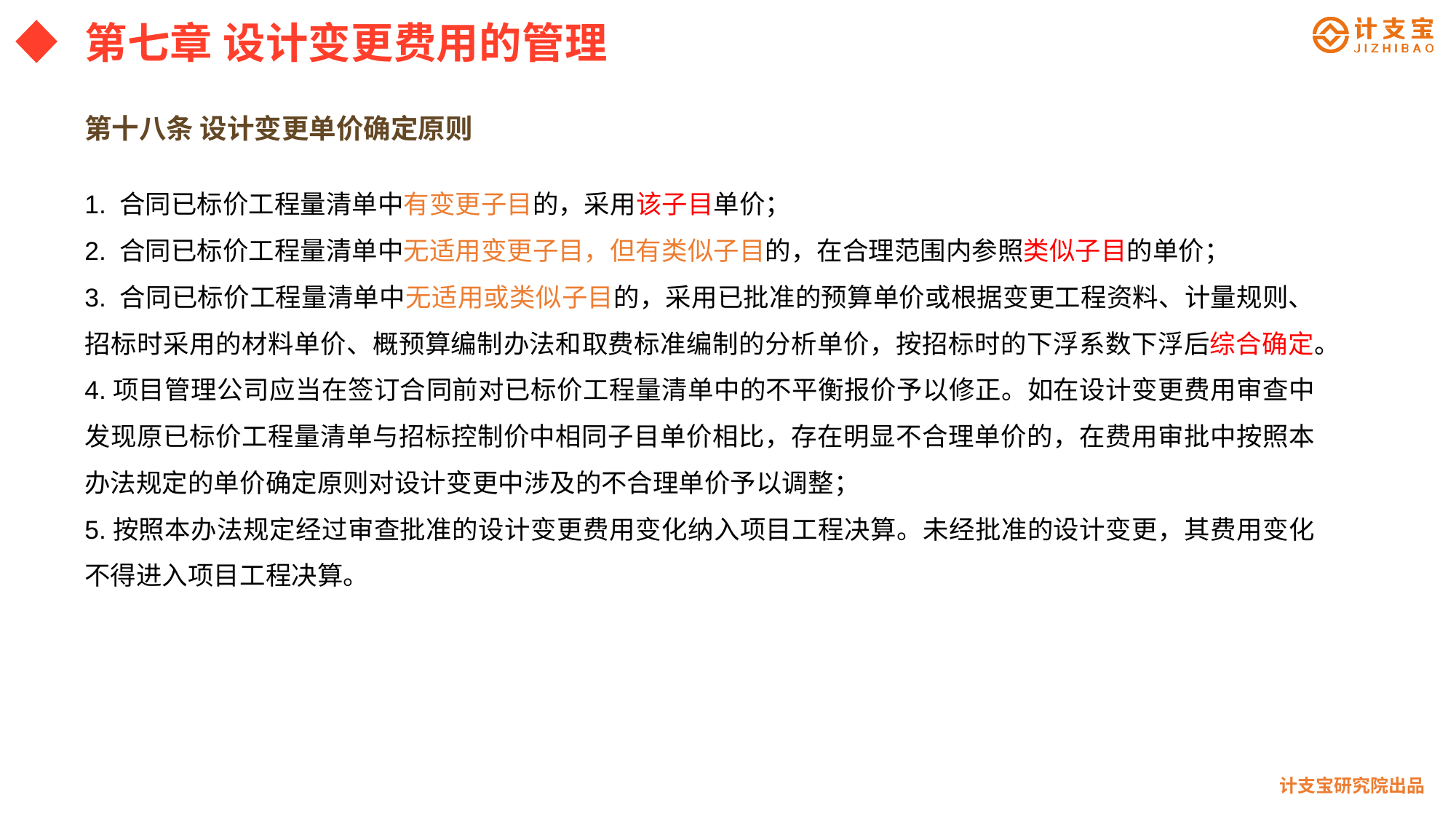

第七章 设计变更费用的管理

第十八条 设计变更单价确定原则
1. 合同已标价工程量清单中有变更子目的，采用该子目单价；
2. 合同已标价工程量清单中无适用变更子目，但有类似子目的，在合理范围内参照类似子目的单价；
3. 合同已标价工程量清单中无适用或类似子目的，采用已批准的预算单价或根据变更工程资料、计量规则、招标时采用的材料单价、概预算编制办法和取费标准编制的分析单价，按招标时的下浮系数下浮后综合确定。
4.项目管理公司应当在签订合同前对已标价工程量清单中的不平衡报价予以修正。如在设计变更费用审查中发现原已标价工程量清单与招标控制价中相同子目单价相比，存在明显不合理单价的，在费用审批中按照本办法规定的单价确定原则对设计变更中涉及的不合理单价予以调整；
5.按照本办法规定经过审查批准的设计变更费用变化纳入项目工程决算。未经批准的设计变更，其费用变化不得进入项目工程决算。